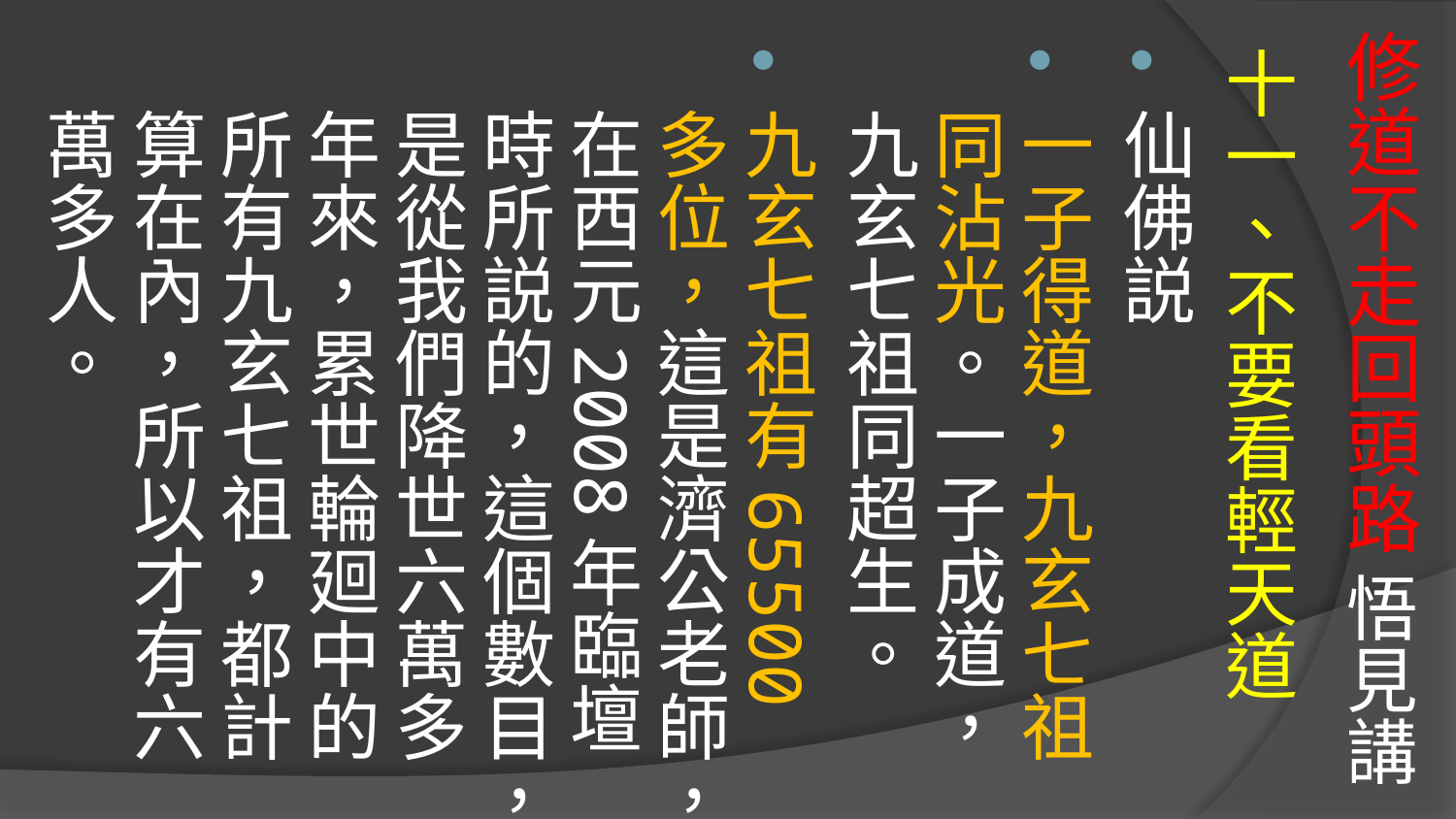

# 修道不走回頭路 悟見講
十一、不要看輕天道
仙佛説
一子得道，九玄七祖同沾光。一子成道，九玄七祖同超生。
九玄七祖有65500多位，這是濟公老師，在西元2008年臨壇時所説的，這個數目，是從我們降世六萬多年來，累世輪廻中的所有九玄七祖，都計算在內，所以才有六萬多人。